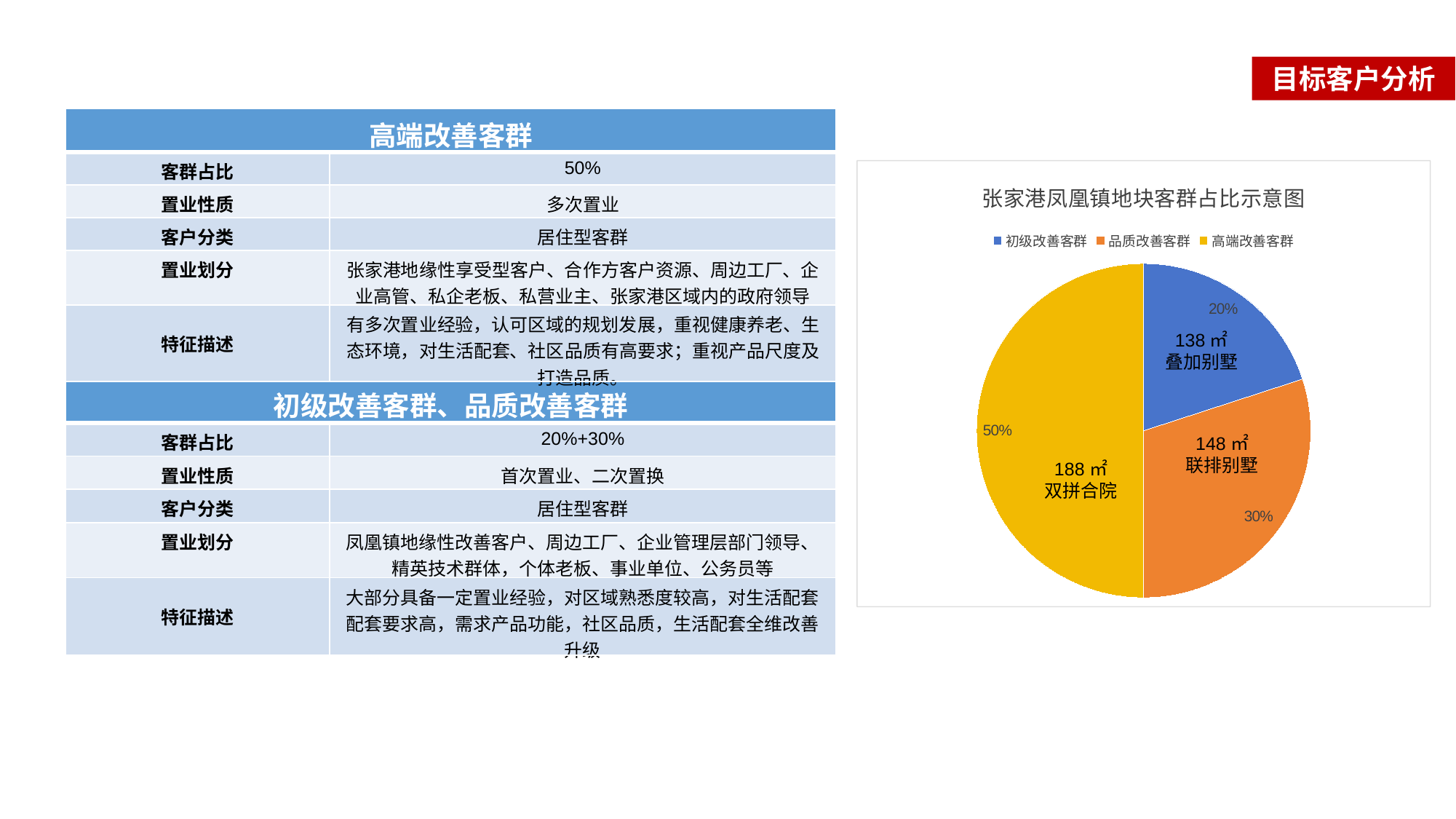

目标客户分析
| 高端改善客群 |  |
| --- | --- |
| 客群占比 | 50% |
| 置业性质 | 多次置业 |
| 客户分类 | 居住型客群 |
| 置业划分 | 张家港地缘性享受型客户、合作方客户资源、周边工厂、企业高管、私企老板、私营业主、张家港区域内的政府领导 |
| 特征描述 | 有多次置业经验，认可区域的规划发展，重视健康养老、生态环境，对生活配套、社区品质有高要求；重视产品尺度及打造品质。 |

### Chart: 张家港凤凰镇地块客群占比示意图

| Category | 占比 | 面积 | 产品 |
|---|---|---|---|
| 初级改善客群 | 0.2 | 0.0 | 0.0 |
| 品质改善客群 | 0.3 | 0.0 | 0.0 |
| 高端改善客群 | 0.5 | 0.0 | 0.0 |
138㎡
叠加别墅
| 初级改善客群、品质改善客群 |  |
| --- | --- |
| 客群占比 | 20%+30% |
| 置业性质 | 首次置业、二次置换 |
| 客户分类 | 居住型客群 |
| 置业划分 | 凤凰镇地缘性改善客户、周边工厂、企业管理层部门领导、精英技术群体，个体老板、事业单位、公务员等 |
| 特征描述 | 大部分具备一定置业经验，对区域熟悉度较高，对生活配套配套要求高，需求产品功能，社区品质，生活配套全维改善升级 |
148㎡
联排别墅
188㎡
双拼合院